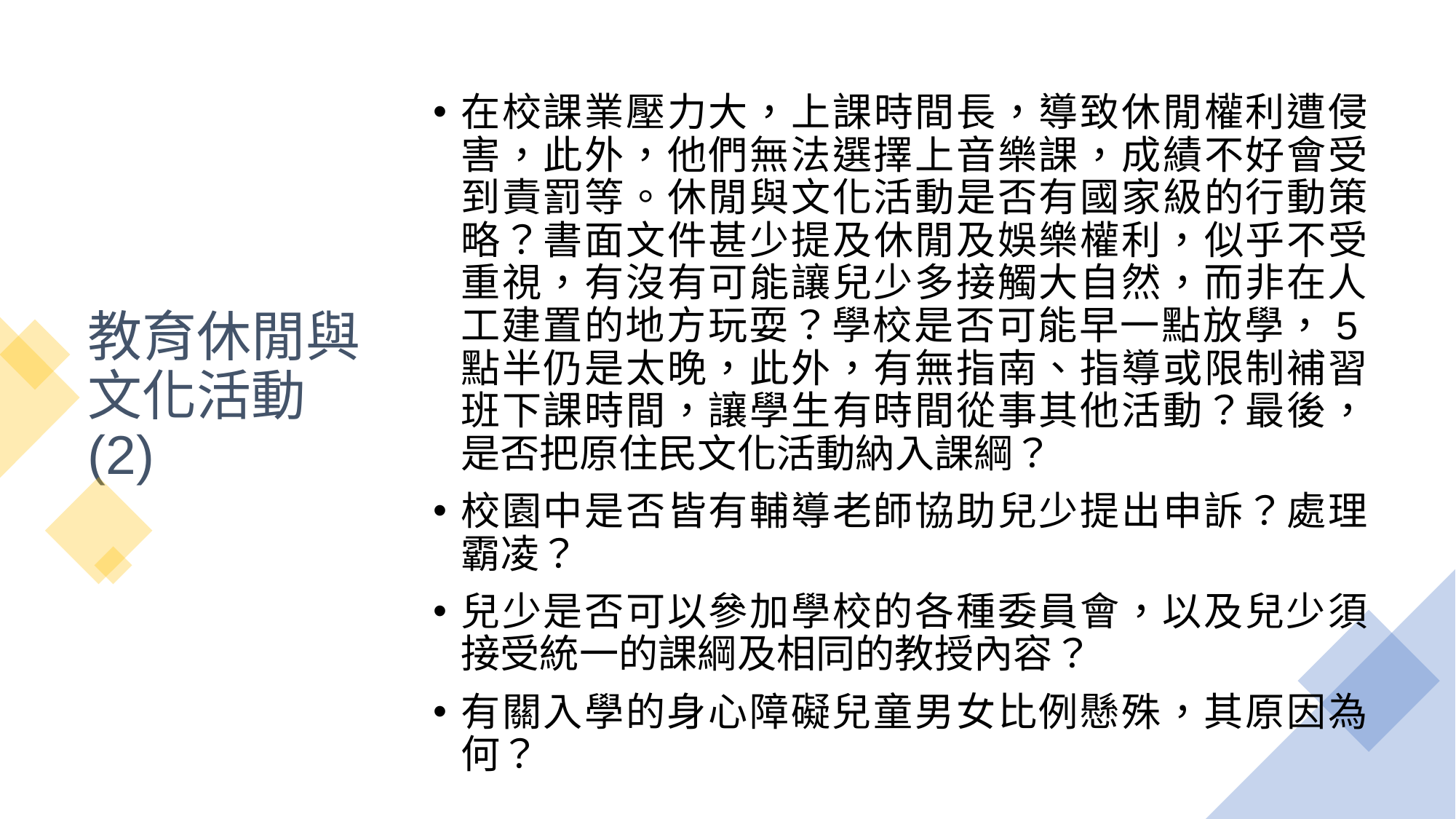

# 教育休閒與文化活動(2)
在校課業壓力大，上課時間長，導致休閒權利遭侵害，此外，他們無法選擇上音樂課，成績不好會受到責罰等。休閒與文化活動是否有國家級的行動策略？書面文件甚少提及休閒及娛樂權利，似乎不受重視，有沒有可能讓兒少多接觸大自然，而非在人工建置的地方玩耍？學校是否可能早一點放學，5點半仍是太晚，此外，有無指南、指導或限制補習班下課時間，讓學生有時間從事其他活動？最後，是否把原住民文化活動納入課綱？
校園中是否皆有輔導老師協助兒少提出申訴？處理霸凌？
兒少是否可以參加學校的各種委員會，以及兒少須接受統一的課綱及相同的教授內容？
有關入學的身心障礙兒童男女比例懸殊，其原因為何？